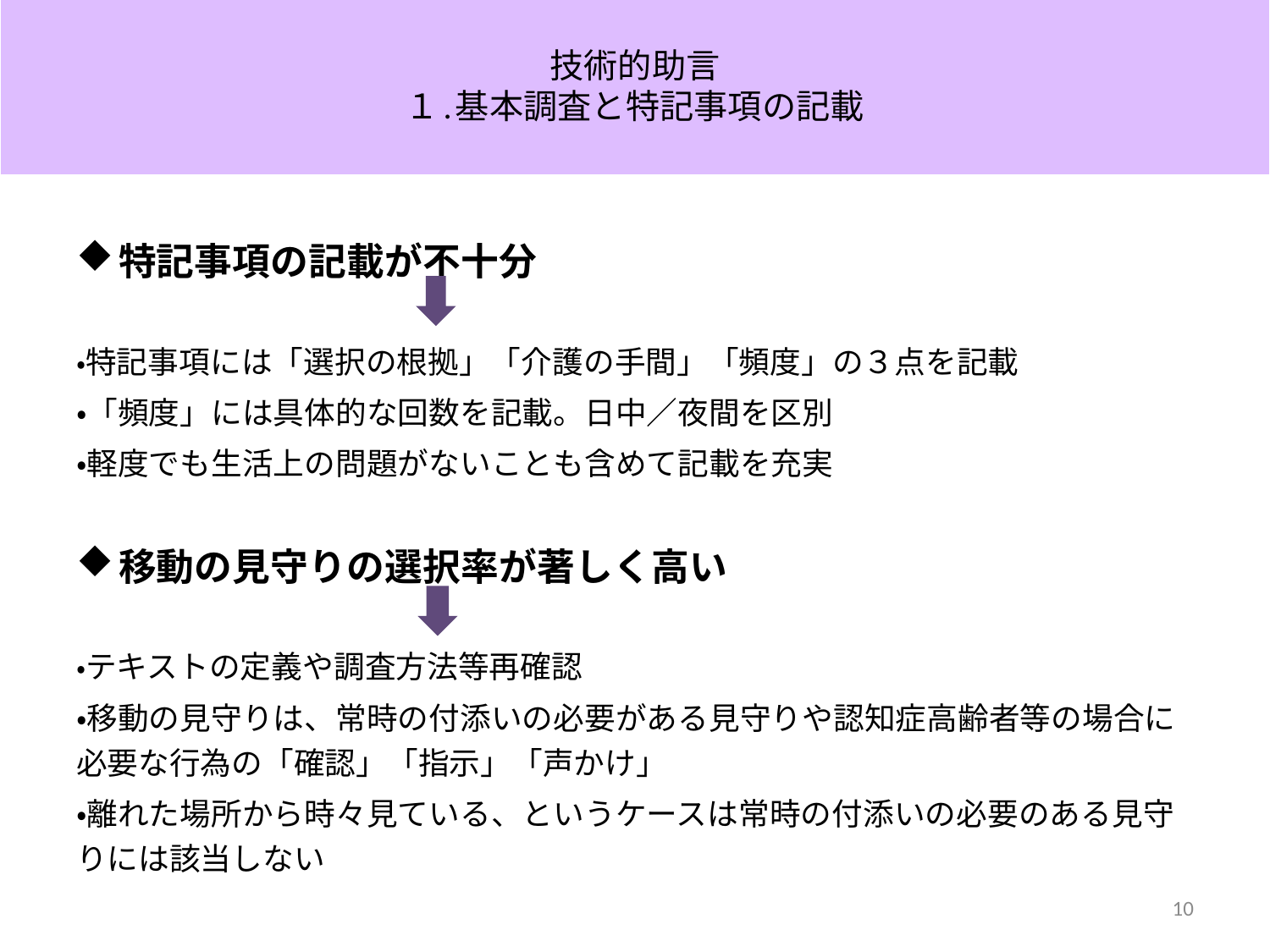

# 技術的助言 １.基本調査と特記事項の記載
特記事項の記載が不十分

・特記事項には「選択の根拠」「介護の手間」「頻度」の３点を記載
・「頻度」には具体的な回数を記載。日中／夜間を区別
・軽度でも生活上の問題がないことも含めて記載を充実

移動の見守りの選択率が著しく高い

・テキストの定義や調査方法等再確認
・移動の見守りは、常時の付添いの必要がある見守りや認知症高齢者等の場合に必要な行為の「確認」「指示」「声かけ」
・離れた場所から時々見ている、というケースは常時の付添いの必要のある見守りには該当しない

10